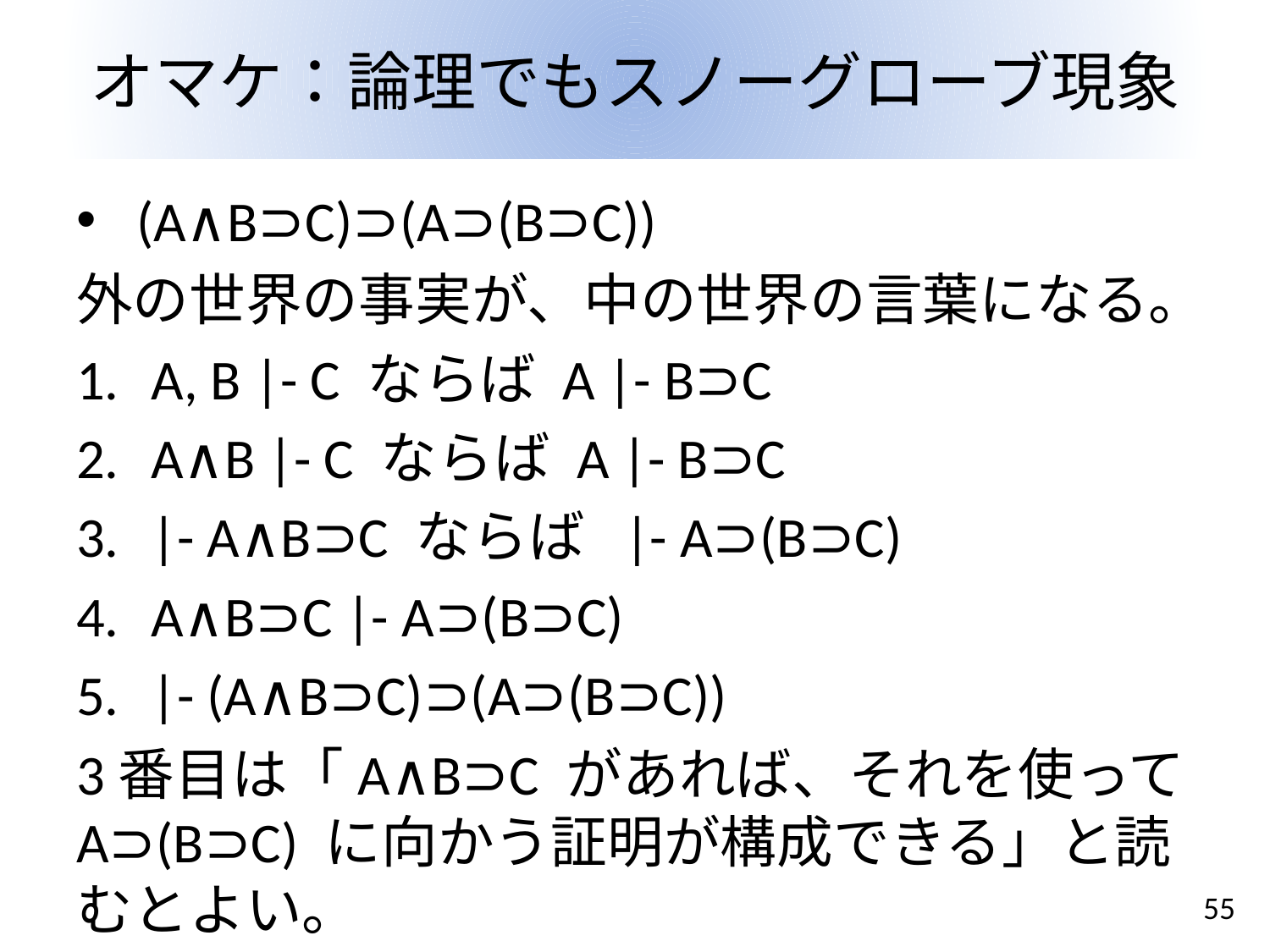

# オマケ：論理でもスノーグローブ現象
 (A∧B⊃C)⊃(A⊃(B⊃C))
外の世界の事実が、中の世界の言葉になる。
A, B |- C ならば A |- B⊃C
A∧B |- C ならば A |- B⊃C
|- A∧B⊃C ならば  |- A⊃(B⊃C)
A∧B⊃C |- A⊃(B⊃C)
|- (A∧B⊃C)⊃(A⊃(B⊃C))
3番目は「A∧B⊃C があれば、それを使って A⊃(B⊃C) に向かう証明が構成できる」と読むとよい。

55